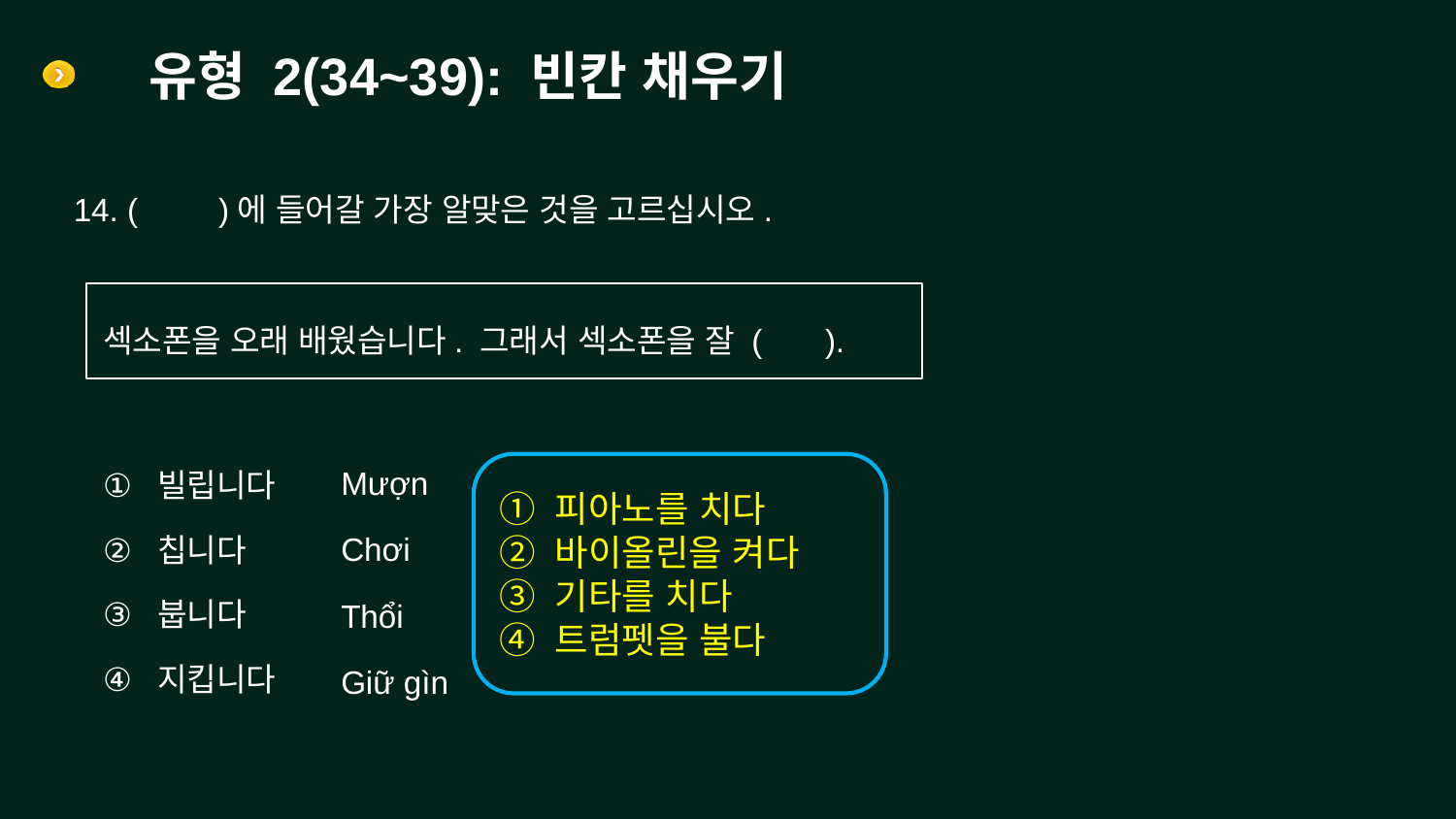

# 유형 2(34~39): 빈칸 채우기
14. (         )에 들어갈 가장 알맞은 것을 고르십시오.
섹소폰을 오래 배웠습니다. 그래서 섹소폰을 잘 (       ).
빌립니다
칩니다
붑니다
지킵니다
Mượn
Chơi
Thổi
Giữ gìn
① 피아노를 치다
② 바이올린을 켜다
③ 기타를 치다
④ 트럼펫을 불다